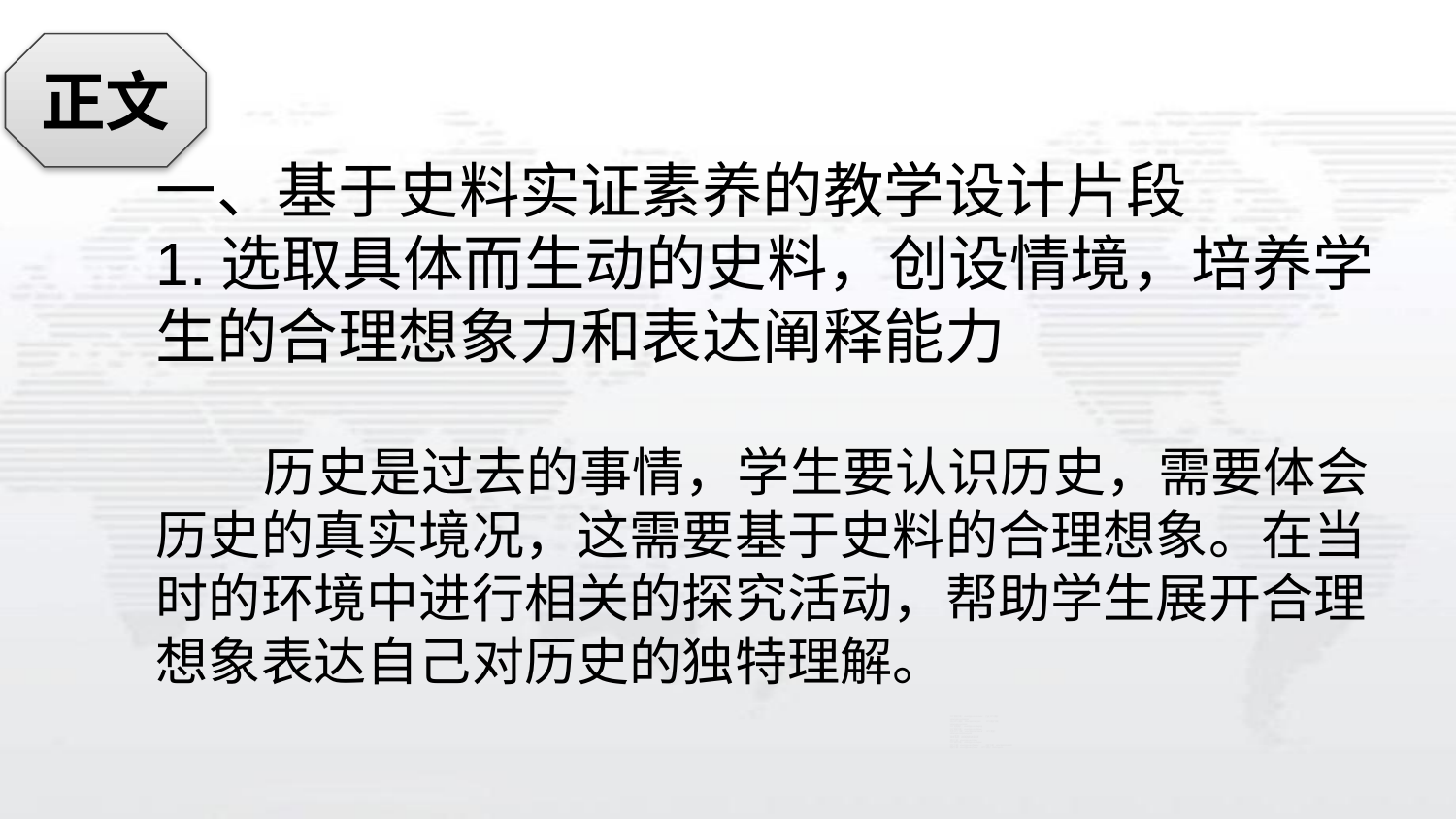

正文
一、基于史料实证素养的教学设计片段
1.选取具体而生动的史料，创设情境，培养学生的合理想象力和表达阐释能力
        历史是过去的事情，学生要认识历史，需要体会历史的真实境况，这需要基于史料的合理想象。在当时的环境中进行相关的探究活动，帮助学生展开合理想象表达自己对历史的独特理解。